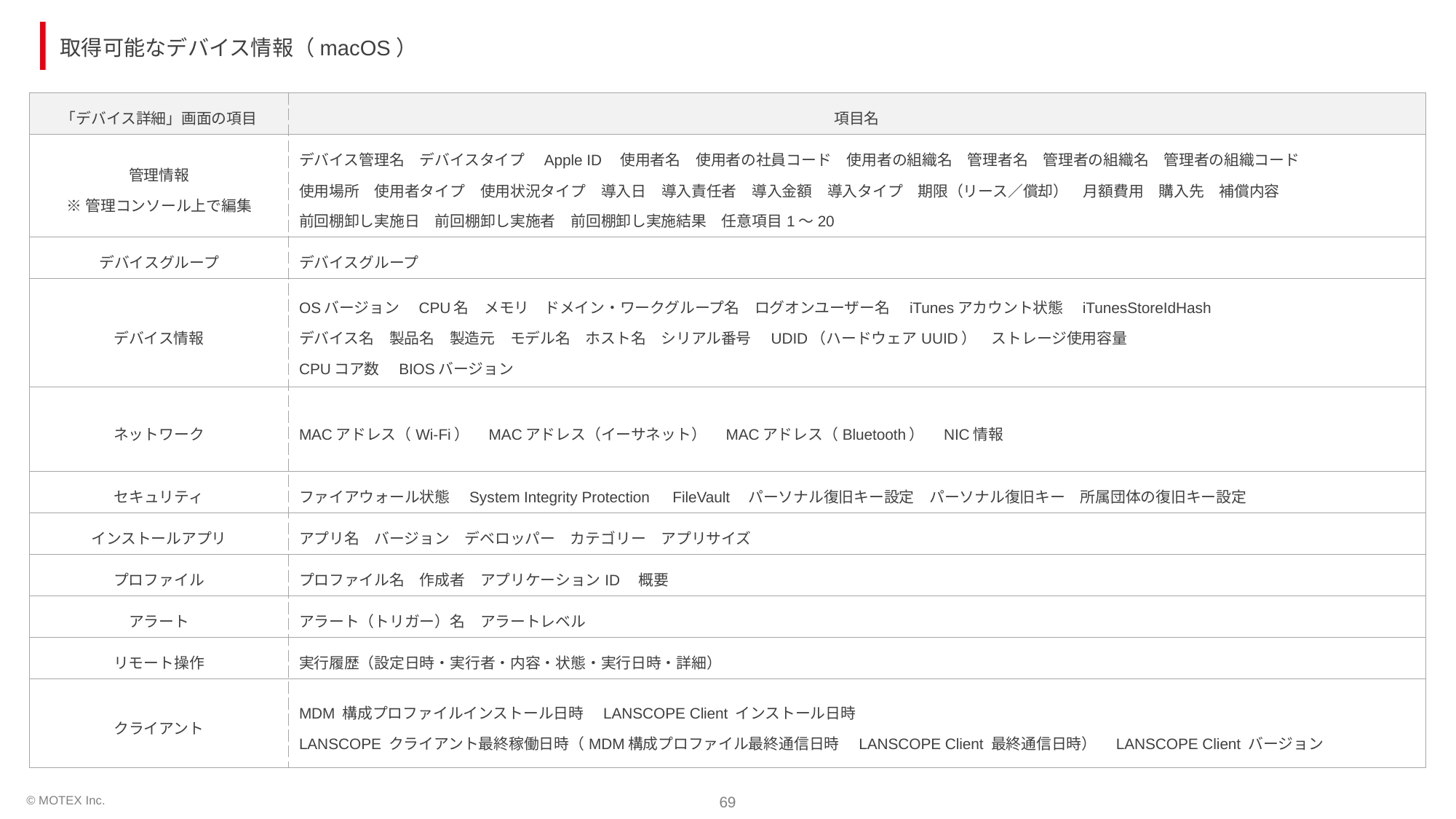

取得可能なデバイス情報（macOS）
| 「デバイス詳細」画面の項目 | 項目名 |
| --- | --- |
| 管理情報 ※管理コンソール上で編集 | デバイス管理名　デバイスタイプ　Apple ID　使用者名　使用者の社員コード　使用者の組織名　管理者名　管理者の組織名　管理者の組織コード　 使用場所　使用者タイプ　使用状況タイプ　導入日　導入責任者　導入金額　導入タイプ　期限（リース／償却）　月額費用　購入先　補償内容　 前回棚卸し実施日　前回棚卸し実施者　前回棚卸し実施結果　任意項目1～20 |
| デバイスグループ | デバイスグループ |
| デバイス情報 | OSバージョン　CPU名　メモリ　ドメイン・ワークグループ名　ログオンユーザー名　iTunesアカウント状態　iTunesStoreIdHash デバイス名　製品名　製造元　モデル名　ホスト名　シリアル番号　UDID（ハードウェアUUID）　ストレージ使用容量 CPUコア数　BIOSバージョン |
| ネットワーク | MACアドレス（Wi-Fi）　MACアドレス（イーサネット）　MACアドレス（Bluetooth）　NIC情報 |
| セキュリティ | ファイアウォール状態　System Integrity Protection　FileVault　パーソナル復旧キー設定　パーソナル復旧キー　所属団体の復旧キー設定 |
| インストールアプリ | アプリ名　バージョン　デベロッパー　カテゴリー　アプリサイズ |
| プロファイル | プロファイル名　作成者　アプリケーションID　概要 |
| アラート | アラート（トリガー）名　アラートレベル |
| リモート操作 | 実行履歴（設定日時・実行者・内容・状態・実行日時・詳細） |
| クライアント | MDM 構成プロファイルインストール日時　LANSCOPE Client インストール日時 LANSCOPE クライアント最終稼働日時（MDM構成プロファイル最終通信日時　LANSCOPE Client 最終通信日時）　LANSCOPE Client バージョン |